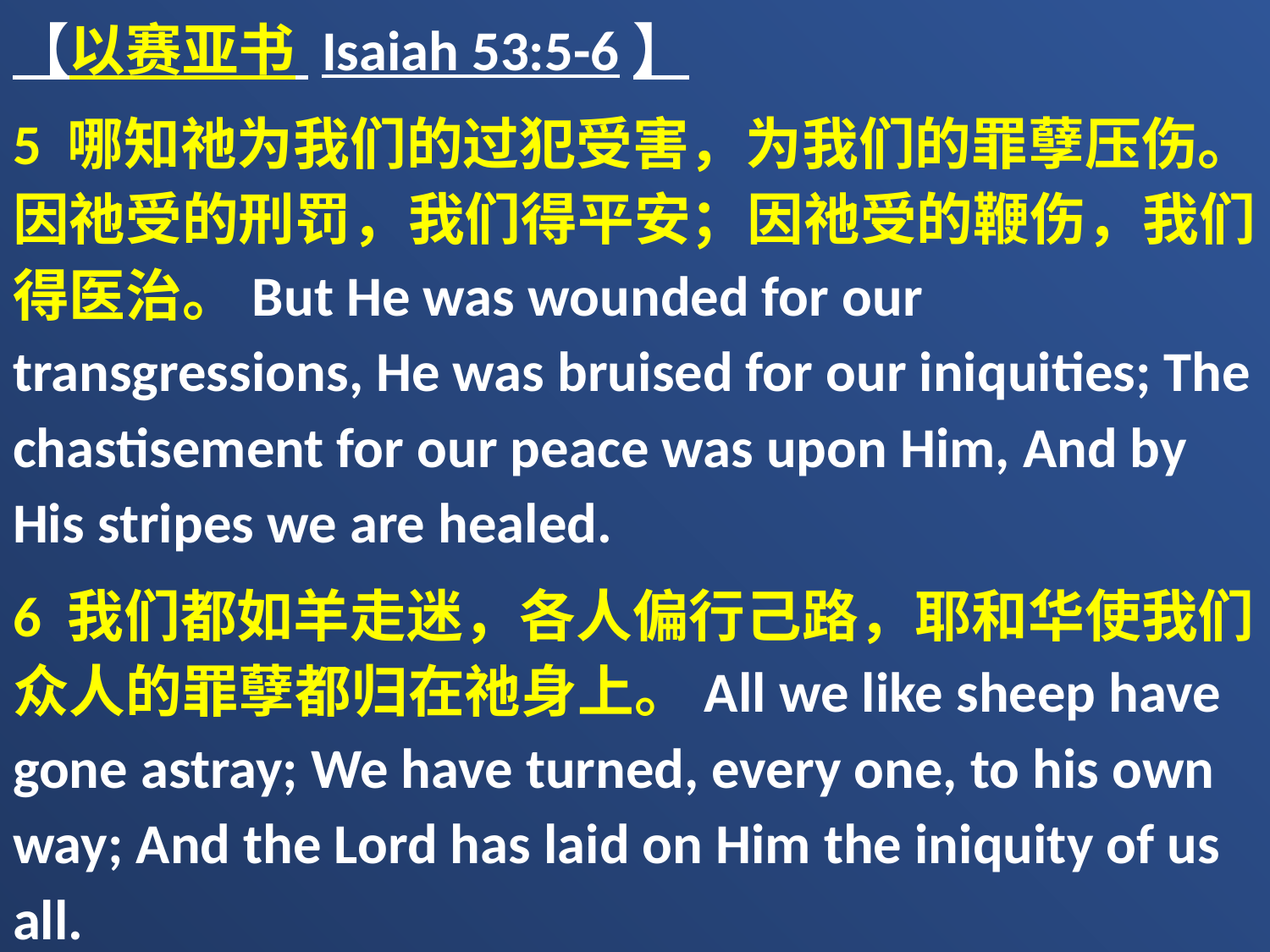

【以赛亚书 Isaiah 53:5-6】
5 哪知祂为我们的过犯受害，为我们的罪孽压伤。因祂受的刑罚，我们得平安；因祂受的鞭伤，我们得医治。But He was wounded for our transgressions, He was bruised for our iniquities; The chastisement for our peace was upon Him, And by His stripes we are healed.
6 我们都如羊走迷，各人偏行己路，耶和华使我们众人的罪孽都归在祂身上。All we like sheep have gone astray; We have turned, every one, to his own way; And the Lord has laid on Him the iniquity of us all.